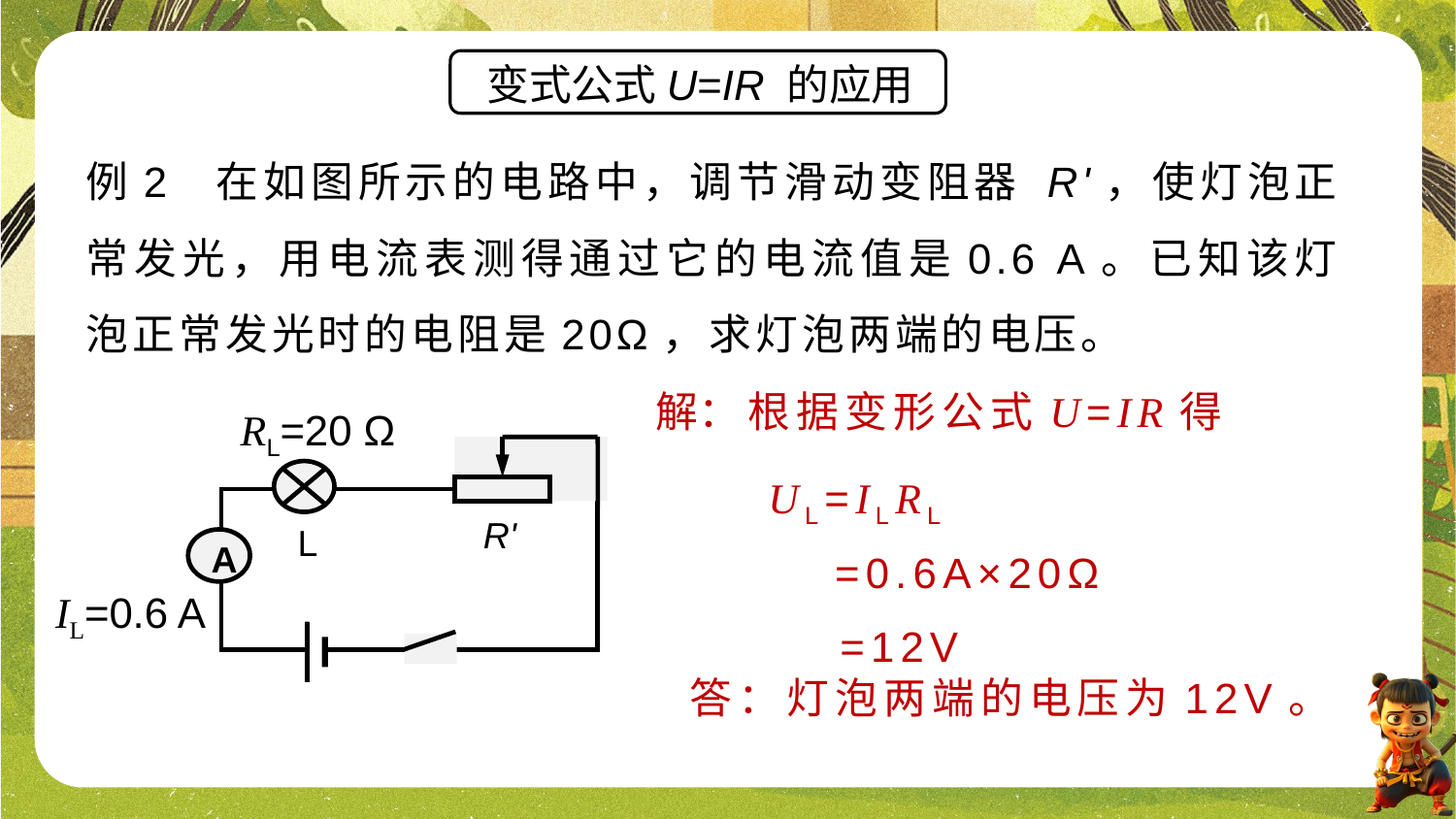

变式公式U=IR 的应用
例2  在如图所示的电路中，调节滑动变阻器 R'，使灯泡正常发光，用电流表测得通过它的电流值是0.6 A。已知该灯泡正常发光时的电阻是20Ω，求灯泡两端的电压。
解：
根据变形公式U=IR得
RL=20 Ω

R'
L
A

UL=ILRL
    =0.6A×20Ω
    =12V
IL=0.6 A
答：灯泡两端的电压为12V。